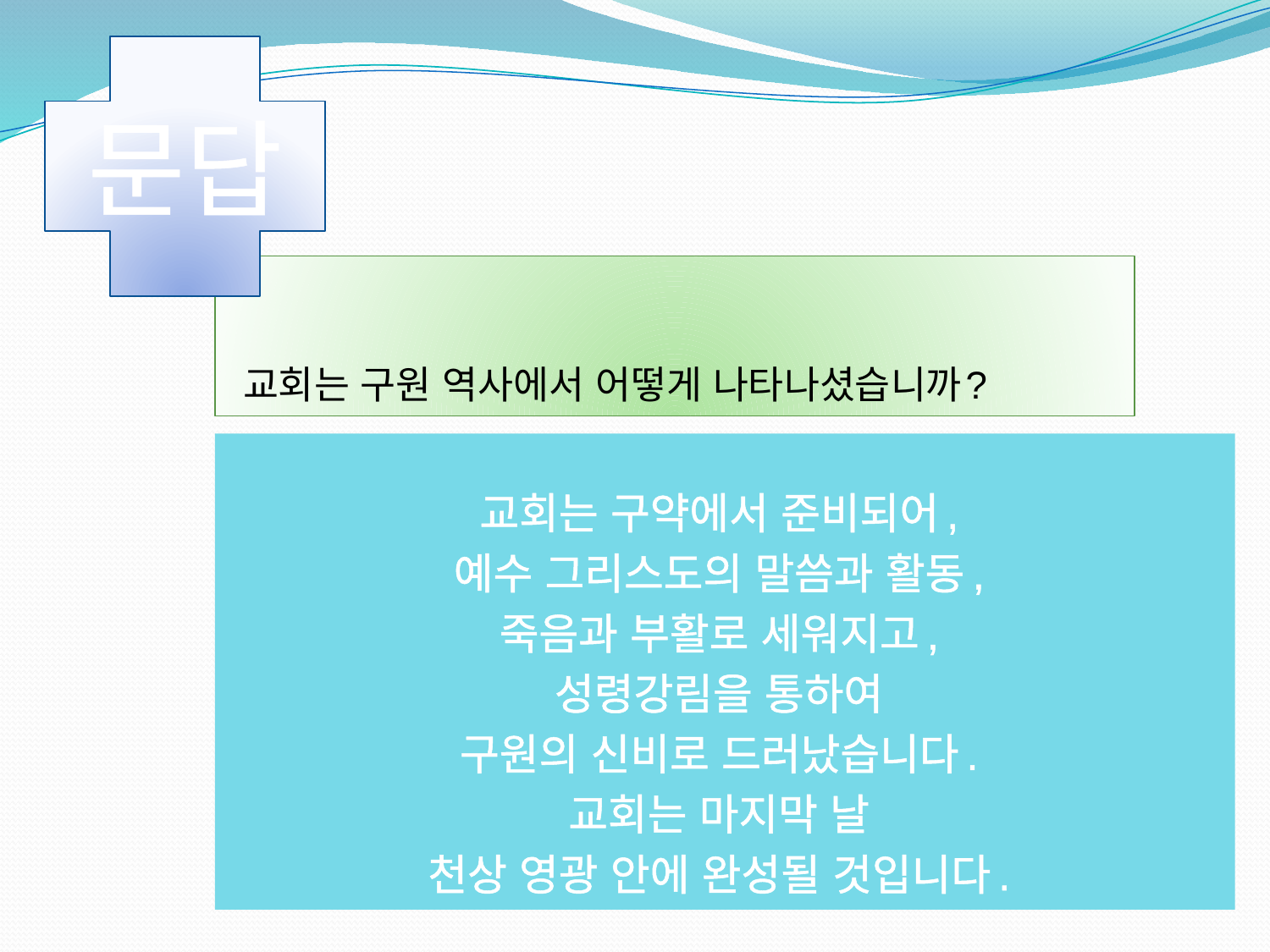

문답

  교회는 구원 역사에서 어떻게 나타나셨습니까?

교회는 구약에서 준비되어,
예수 그리스도의 말씀과 활동,
죽음과 부활로 세워지고,
성령강림을 통하여
구원의 신비로 드러났습니다.
교회는 마지막 날
천상 영광 안에 완성될 것입니다.